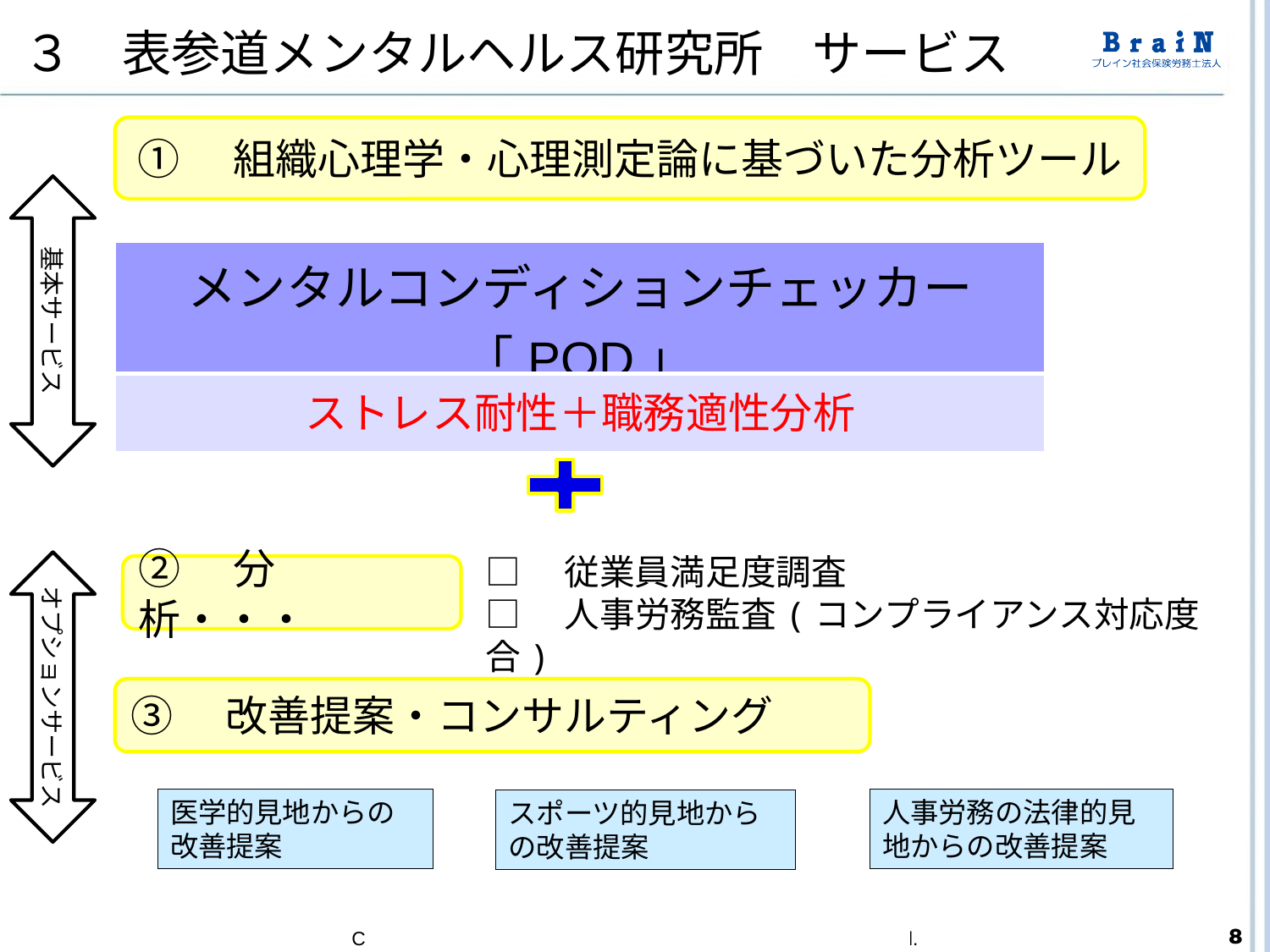

３　表参道メンタルヘルス研究所　サービス
①　組織心理学・心理測定論に基づいた分析ツール
基本サービス
| メンタルコンディションチェッカー「POD」 |
| --- |
| ストレス耐性＋職務適性分析 |

□　従業員満足度調査
□　人事労務監査(コンプライアンス対応度合)
オプションサービス
②　分析・・・
③　改善提案・コンサルティング
医学的見地からの改善提案
人事労務の法律的見地からの改善提案
スポーツ的見地からの改善提案
8